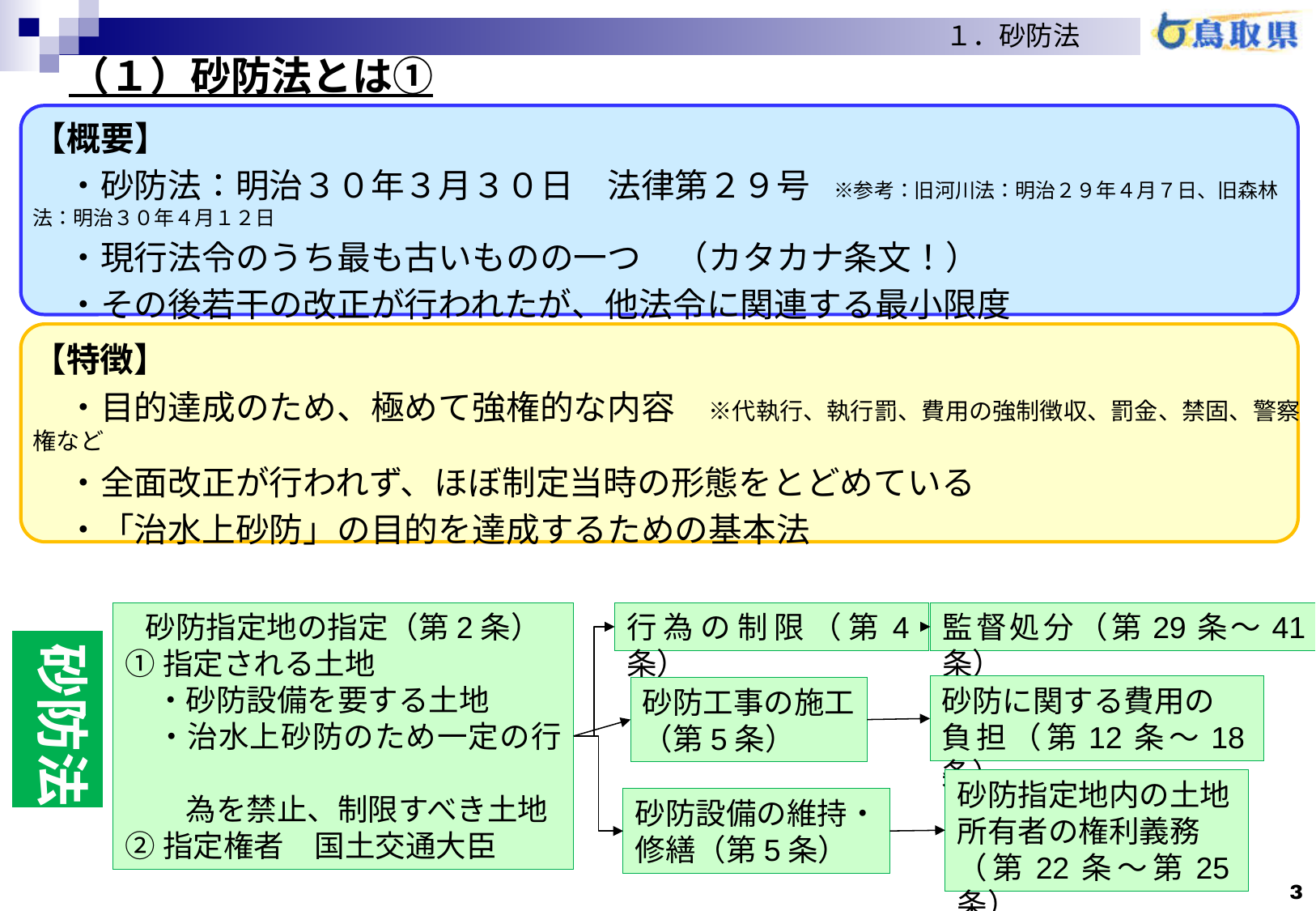

１．砂防法
# （１）砂防法とは①

【概要】
　・砂防法：明治３０年３月３０日　法律第２９号　※参考：旧河川法：明治２９年４月７日、旧森林法：明治３０年４月１２日
　・現行法令のうち最も古いものの一つ　（カタカナ条文！）
　・その後若干の改正が行われたが、他法令に関連する最小限度

【特徴】
　・目的達成のため、極めて強権的な内容　※代執行、執行罰、費用の強制徴収、罰金、禁固、警察権など
　・全面改正が行われず、ほぼ制定当時の形態をとどめている
　・「治水上砂防」の目的を達成するための基本法
砂防指定地の指定（第2条）
①指定される土地
　・砂防設備を要する土地
　・治水上砂防のため一定の行
　　為を禁止、制限すべき土地
②指定権者　国土交通大臣
行為の制限（第4条）
監督処分（第29条～41条）
砂防法
砂防に関する費用の
負担（第12条～18条）
砂防工事の施工
（第5条）
砂防指定地内の土地
所有者の権利義務
（第22条～第25条）
砂防設備の維持・
修繕（第5条）
3